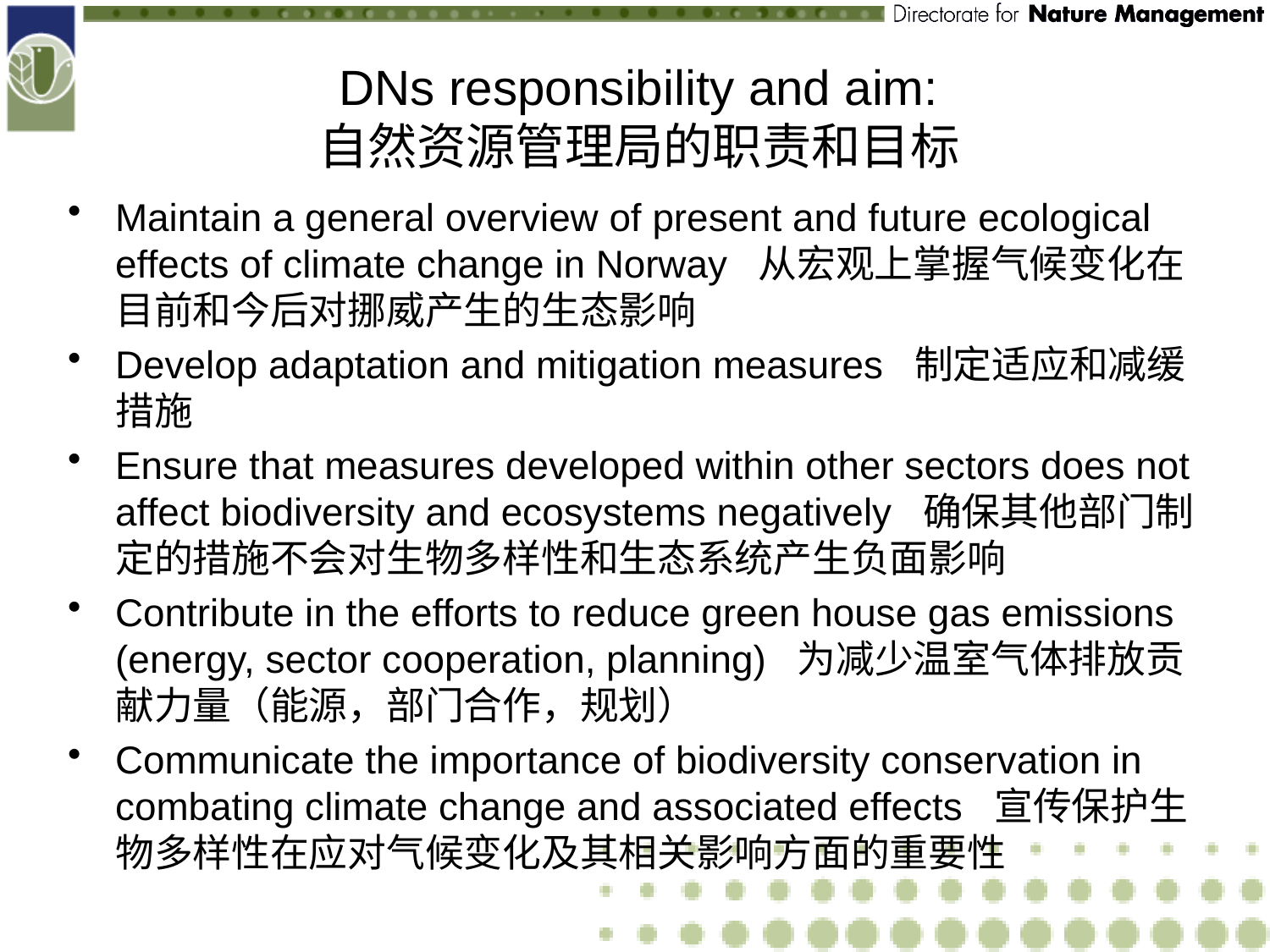

# DNs responsibility and aim: 自然资源管理局的职责和目标
Maintain a general overview of present and future ecological effects of climate change in Norway  从宏观上掌握气候变化在目前和今后对挪威产生的生态影响
Develop adaptation and mitigation measures  制定适应和减缓措施
Ensure that measures developed within other sectors does not affect biodiversity and ecosystems negatively  确保其他部门制定的措施不会对生物多样性和生态系统产生负面影响
Contribute in the efforts to reduce green house gas emissions (energy, sector cooperation, planning)  为减少温室气体排放贡献力量（能源，部门合作，规划）
Communicate the importance of biodiversity conservation in combating climate change and associated effects  宣传保护生物多样性在应对气候变化及其相关影响方面的重要性